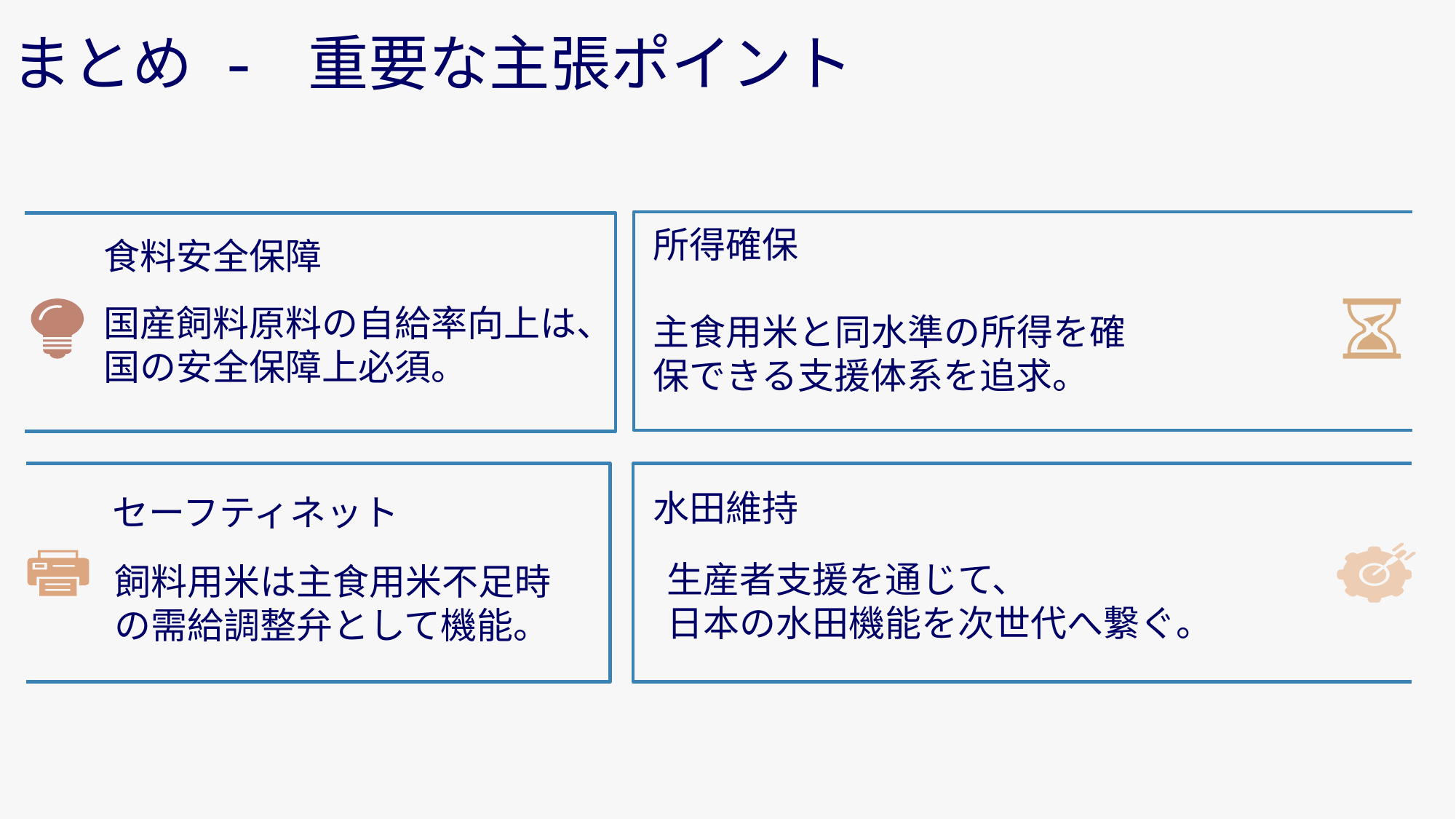

まとめ - 重要な主張ポイント

所得確保
食料安全保障

国産飼料原料の自給率向上は、
国の安全保障上必須。
主食用米と同水準の所得を確保できる支援体系を追求。

水田維持
セーフティネット

生産者支援を通じて、
日本の水田機能を次世代へ繋ぐ。
飼料用米は主食用米不足時
の需給調整弁として機能。